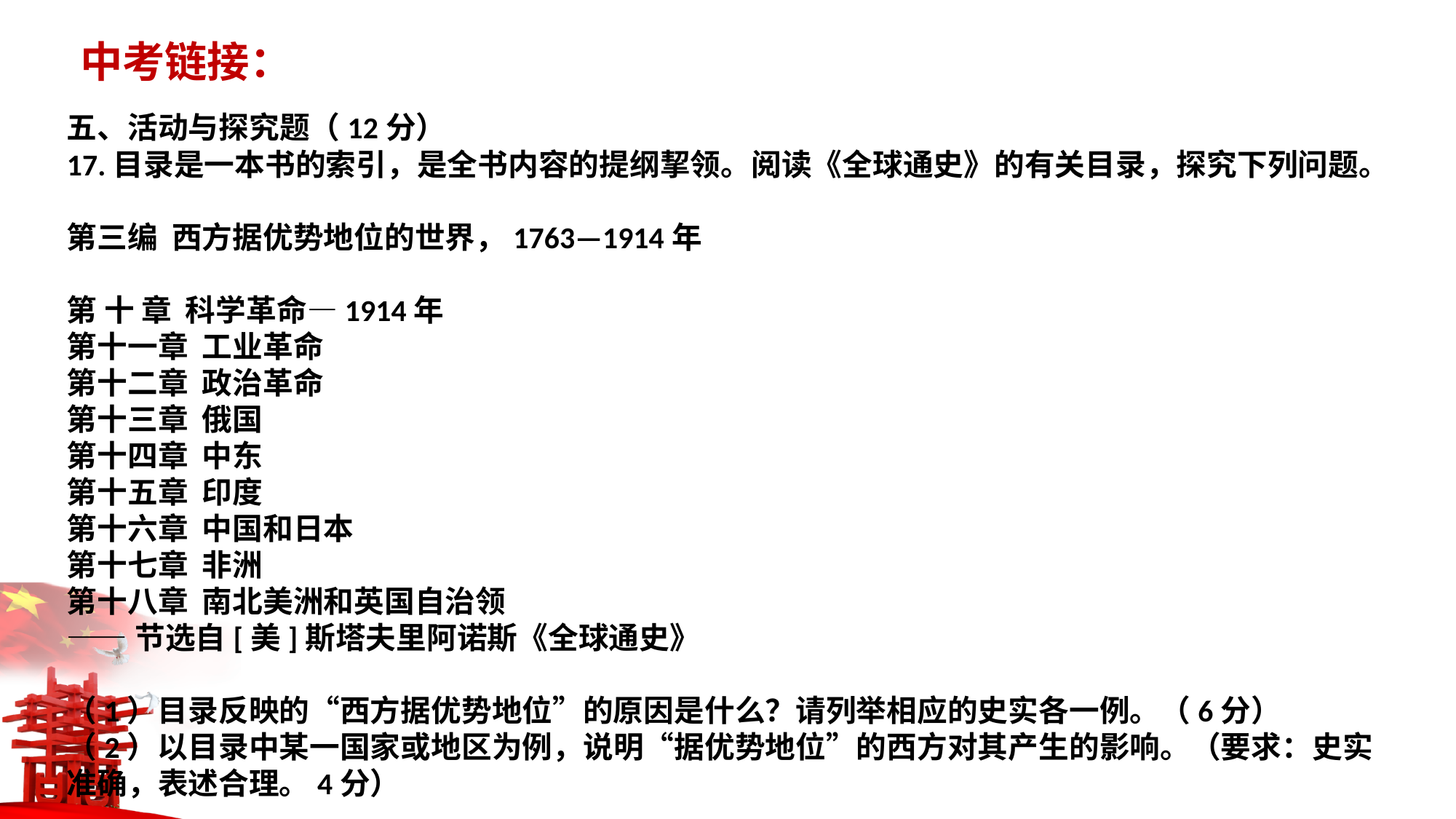

中考链接：
五、活动与探究题（12分）
17.目录是一本书的索引，是全书内容的提纲挈领。阅读《全球通史》的有关目录，探究下列问题。

第三编  西方据优势地位的世界，1763—1914年

第 十 章  科学革命—1914年
第十一章  工业革命
第十二章  政治革命
第十三章  俄国
第十四章  中东
第十五章  印度
第十六章  中国和日本
第十七章  非洲
第十八章  南北美洲和英国自治领
——节选自[美]斯塔夫里阿诺斯《全球通史》

（1）目录反映的“西方据优势地位”的原因是什么？请列举相应的史实各一例。（6分）
（2）以目录中某一国家或地区为例，说明“据优势地位”的西方对其产生的影响。（要求：史实准确，表述合理。4分）

（3）该目录反映了世界近代历史发展的主要趋势是什么？（2分）